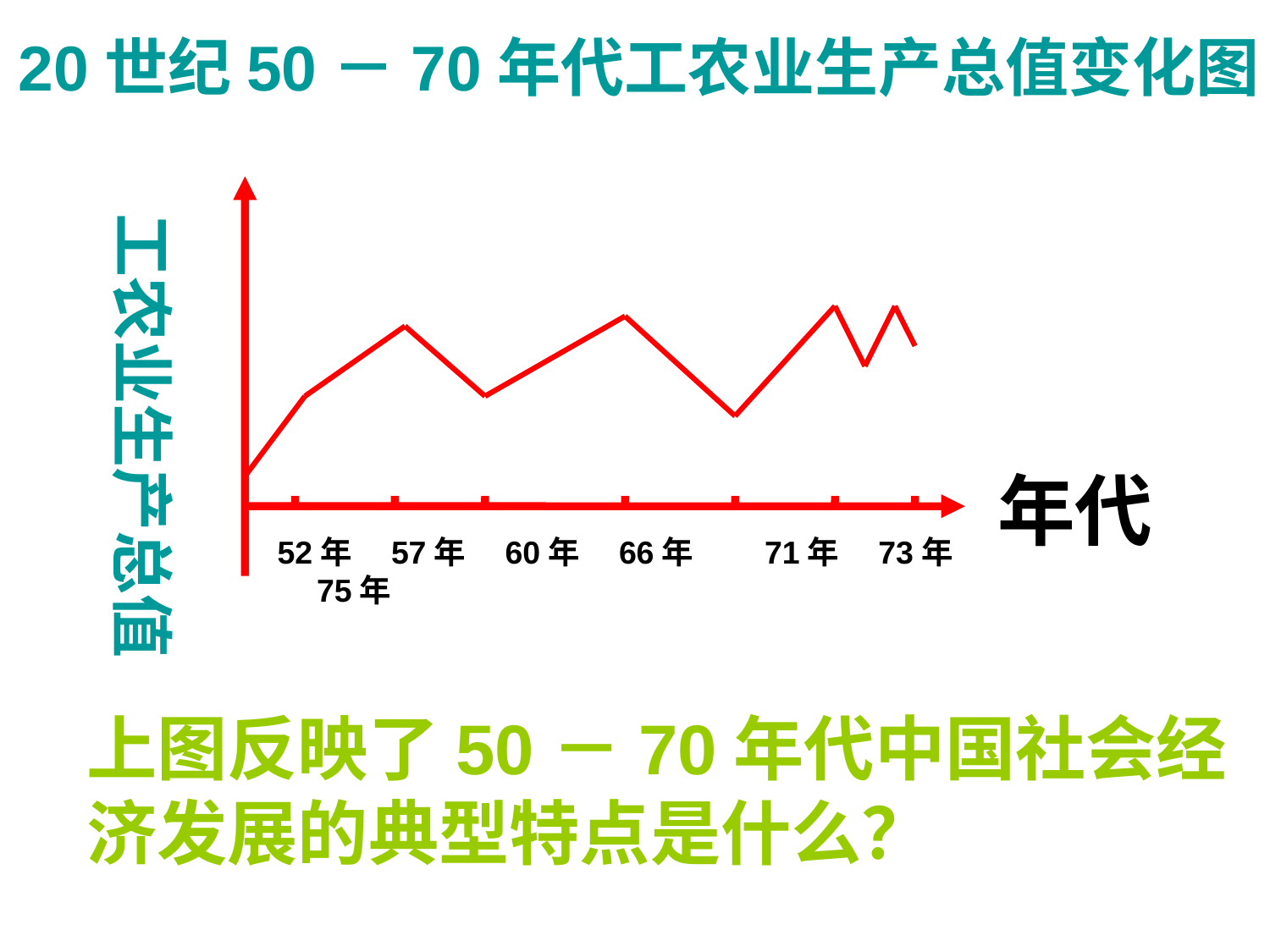

20世纪50－70年代工农业生产总值变化图

52年　57年　60年　66年　　71年　73年　75年
工农业生产总值

年代

上图反映了50－70年代中国社会经济发展的典型特点是什么？